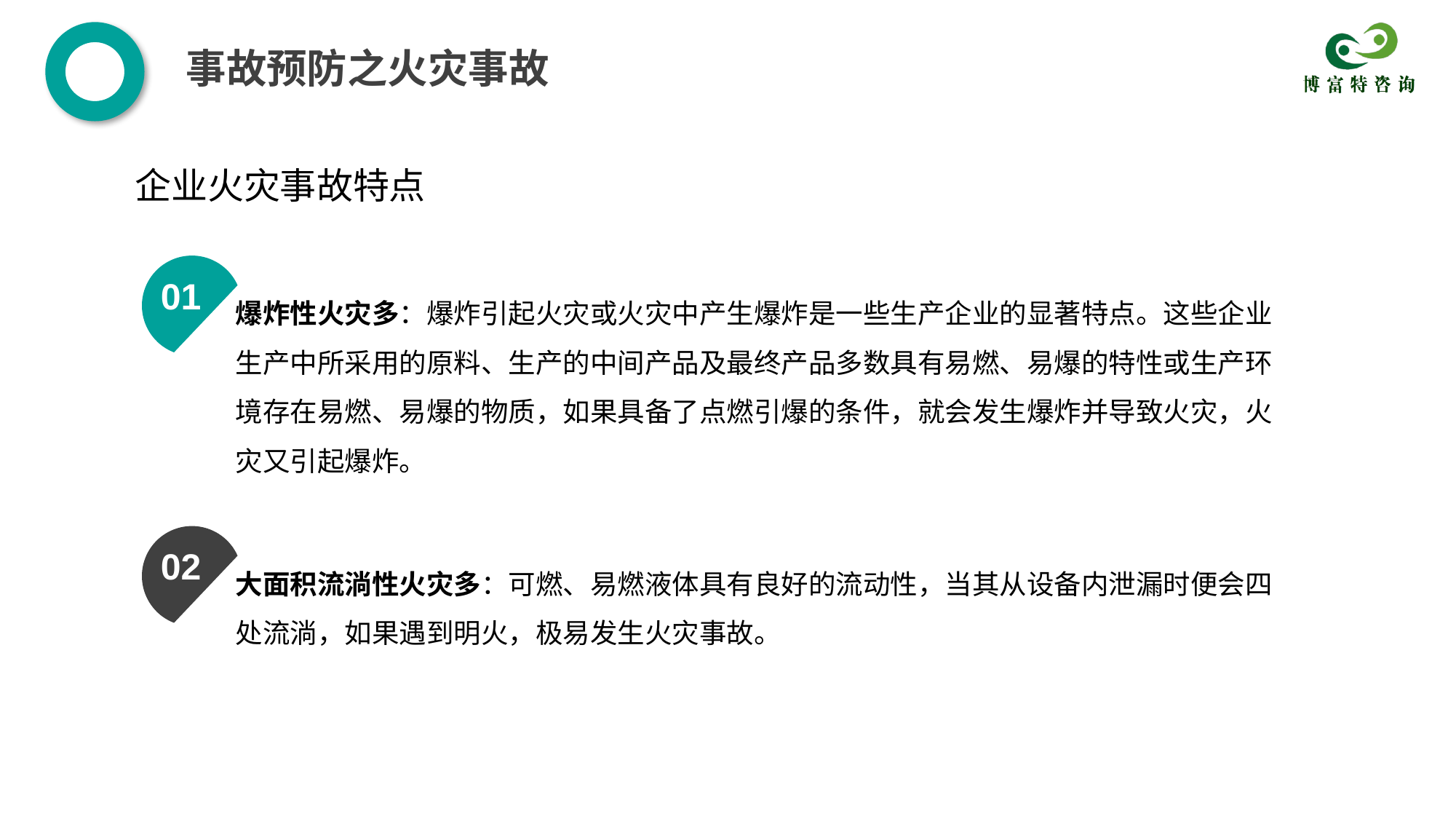

事故预防之火灾事故
企业火灾事故特点

01
爆炸性火灾多：爆炸引起火灾或火灾中产生爆炸是一些生产企业的显著特点。这些企业生产中所采用的原料、生产的中间产品及最终产品多数具有易燃、易爆的特性或生产环境存在易燃、易爆的物质，如果具备了点燃引爆的条件，就会发生爆炸并导致火灾，火灾又引起爆炸。

02
大面积流淌性火灾多：可燃、易燃液体具有良好的流动性，当其从设备内泄漏时便会四处流淌，如果遇到明火，极易发生火灾事故。